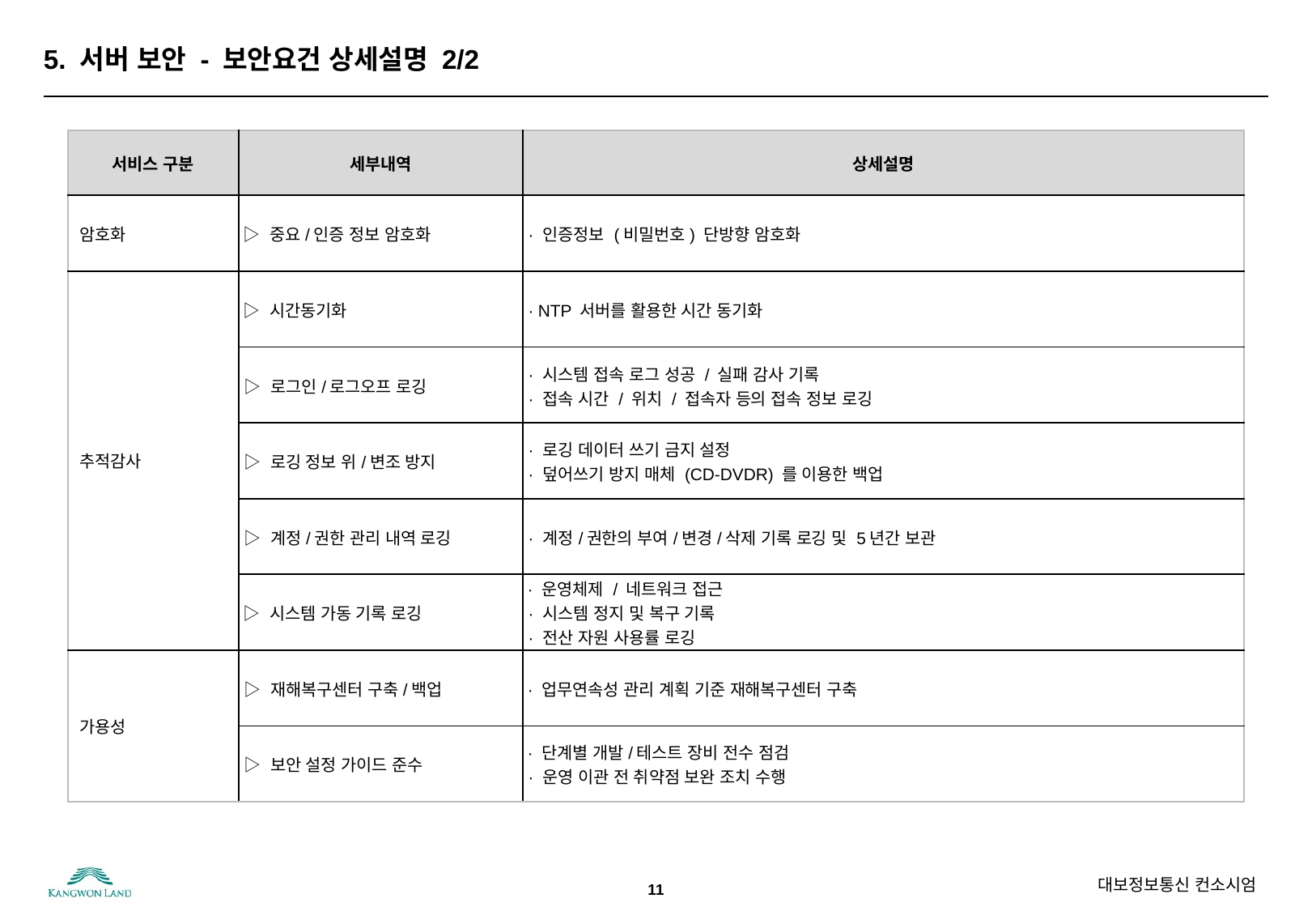

5. 서버 보안 - 보안요건 상세설명 2/2
| 서비스 구분 | 세부내역 | 상세설명 |
| --- | --- | --- |
| 암호화 | ▷ 중요/인증 정보 암호화 | ∙ 인증정보 (비밀번호) 단방향 암호화 |
| 추적감사 | ▷ 시간동기화 | ∙ NTP 서버를 활용한 시간 동기화 |
|  | ▷ 로그인/로그오프 로깅 | ∙ 시스템 접속 로그 성공 / 실패 감사 기록 ∙ 접속 시간 / 위치 / 접속자 등의 접속 정보 로깅 |
|  | ▷ 로깅 정보 위/변조 방지 | ∙ 로깅 데이터 쓰기 금지 설정 ∙ 덮어쓰기 방지 매체 (CD-DVDR) 를 이용한 백업 |
|  | ▷ 계정/권한 관리 내역 로깅 | ∙ 계정/권한의 부여/변경/삭제 기록 로깅 및 5년간 보관 |
|  | ▷ 시스템 가동 기록 로깅 | ∙ 운영체제 / 네트워크 접근 ∙ 시스템 정지 및 복구 기록 ∙ 전산 자원 사용률 로깅 |
| 가용성 | ▷ 재해복구센터 구축/백업 | ∙ 업무연속성 관리 계획 기준 재해복구센터 구축 |
|  | ▷ 보안 설정 가이드 준수 | ∙ 단계별 개발/테스트 장비 전수 점검 ∙ 운영 이관 전 취약점 보완 조치 수행 |
11